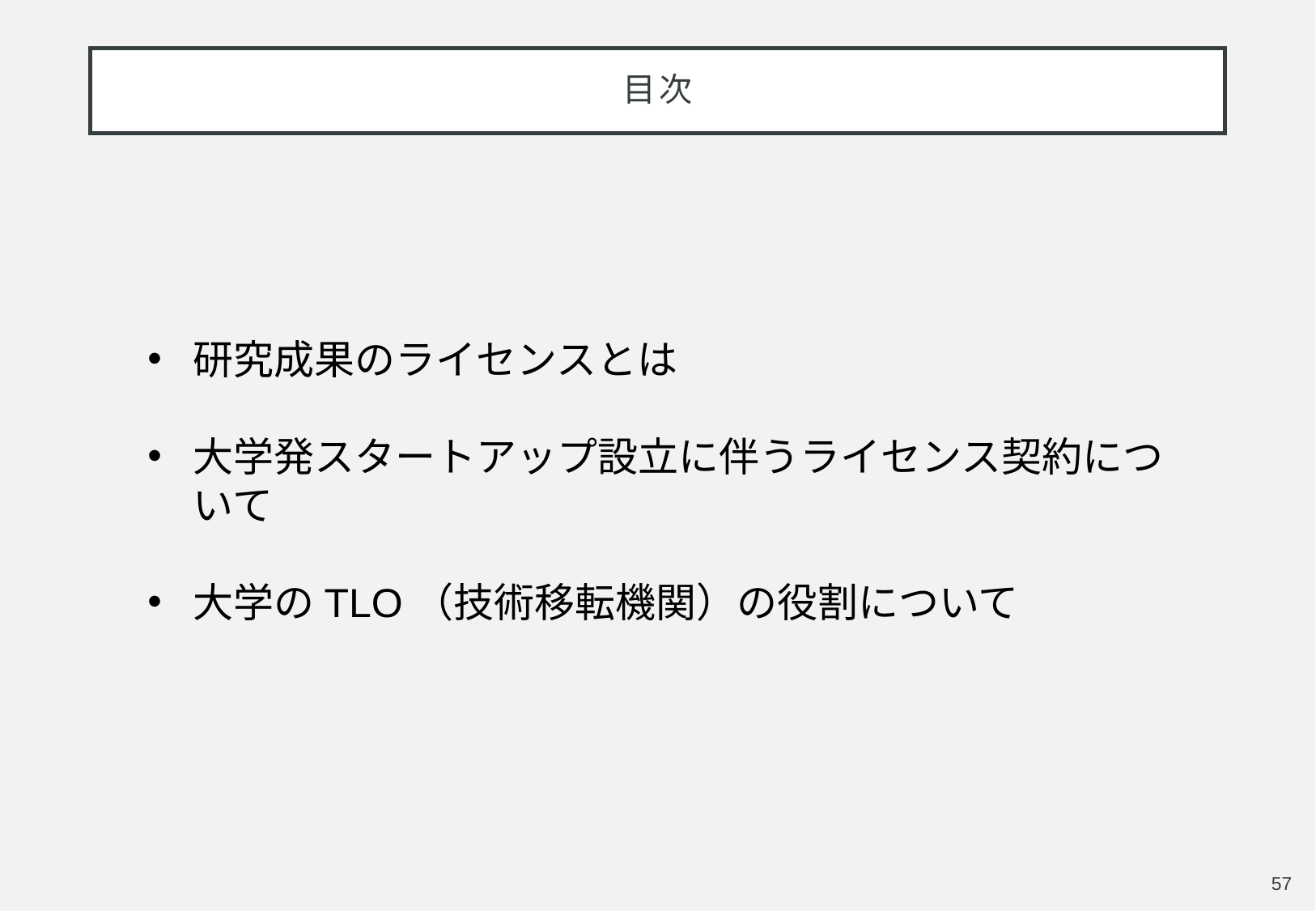

# 目次
研究成果のライセンスとは

大学発スタートアップ設立に伴うライセンス契約について

大学のTLO（技術移転機関）の役割について
57